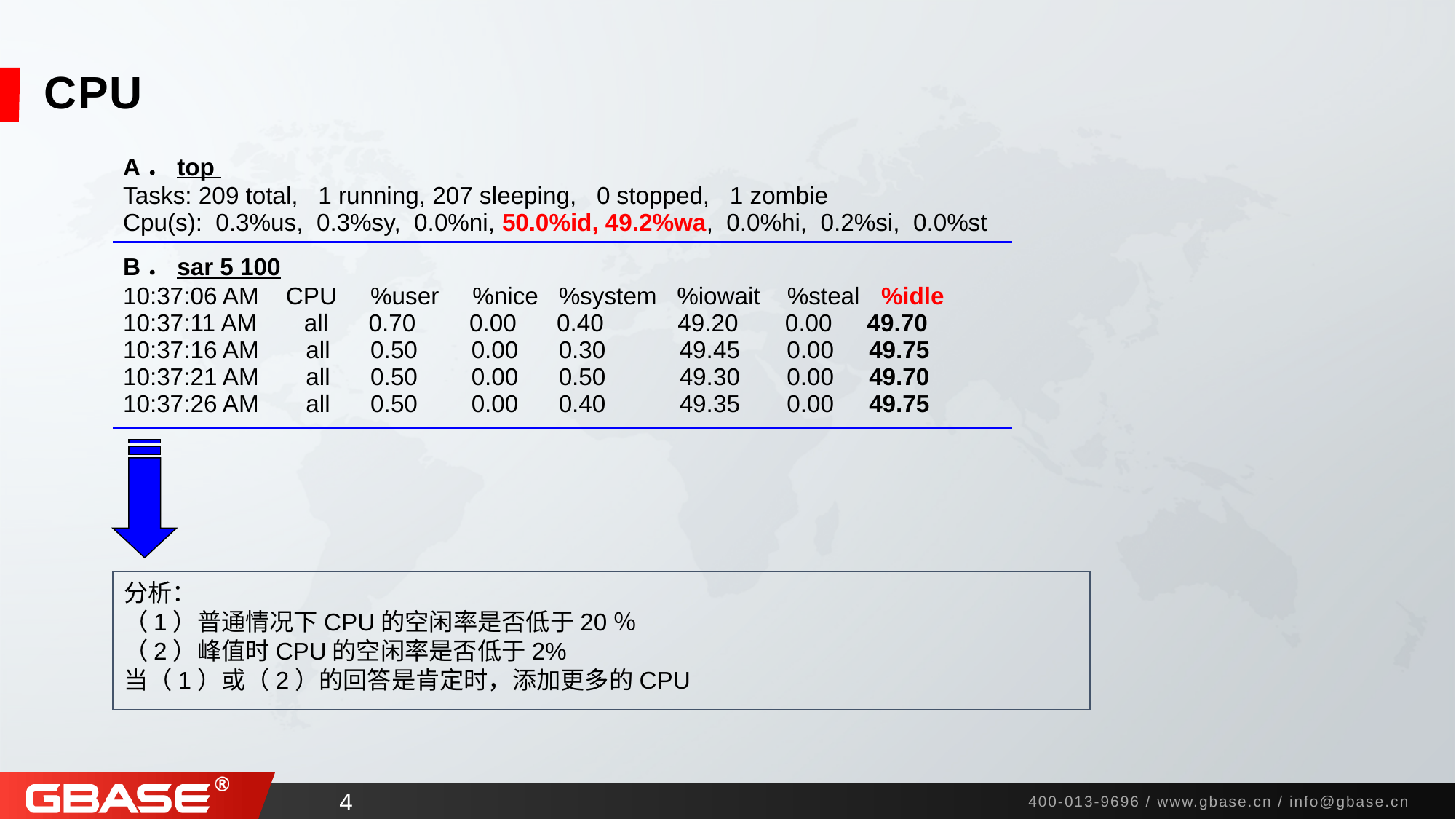

# CPU
| A．top Tasks: 209 total, 1 running, 207 sleeping, 0 stopped, 1 zombie Cpu(s): 0.3%us, 0.3%sy, 0.0%ni, 50.0%id, 49.2%wa, 0.0%hi, 0.2%si, 0.0%st |
| --- |
| B．sar 5 100 10:37:06 AM CPU %user %nice %system %iowait %steal %idle 10:37:11 AM all 0.70 0.00 0.40 49.20 0.00 49.70 10:37:16 AM all 0.50 0.00 0.30 49.45 0.00 49.75 10:37:21 AM all 0.50 0.00 0.50 49.30 0.00 49.70 10:37:26 AM all 0.50 0.00 0.40 49.35 0.00 49.75 |

分析：
（1）普通情况下CPU的空闲率是否低于20％
（2）峰值时CPU的空闲率是否低于2%
当（1）或（2）的回答是肯定时，添加更多的CPU